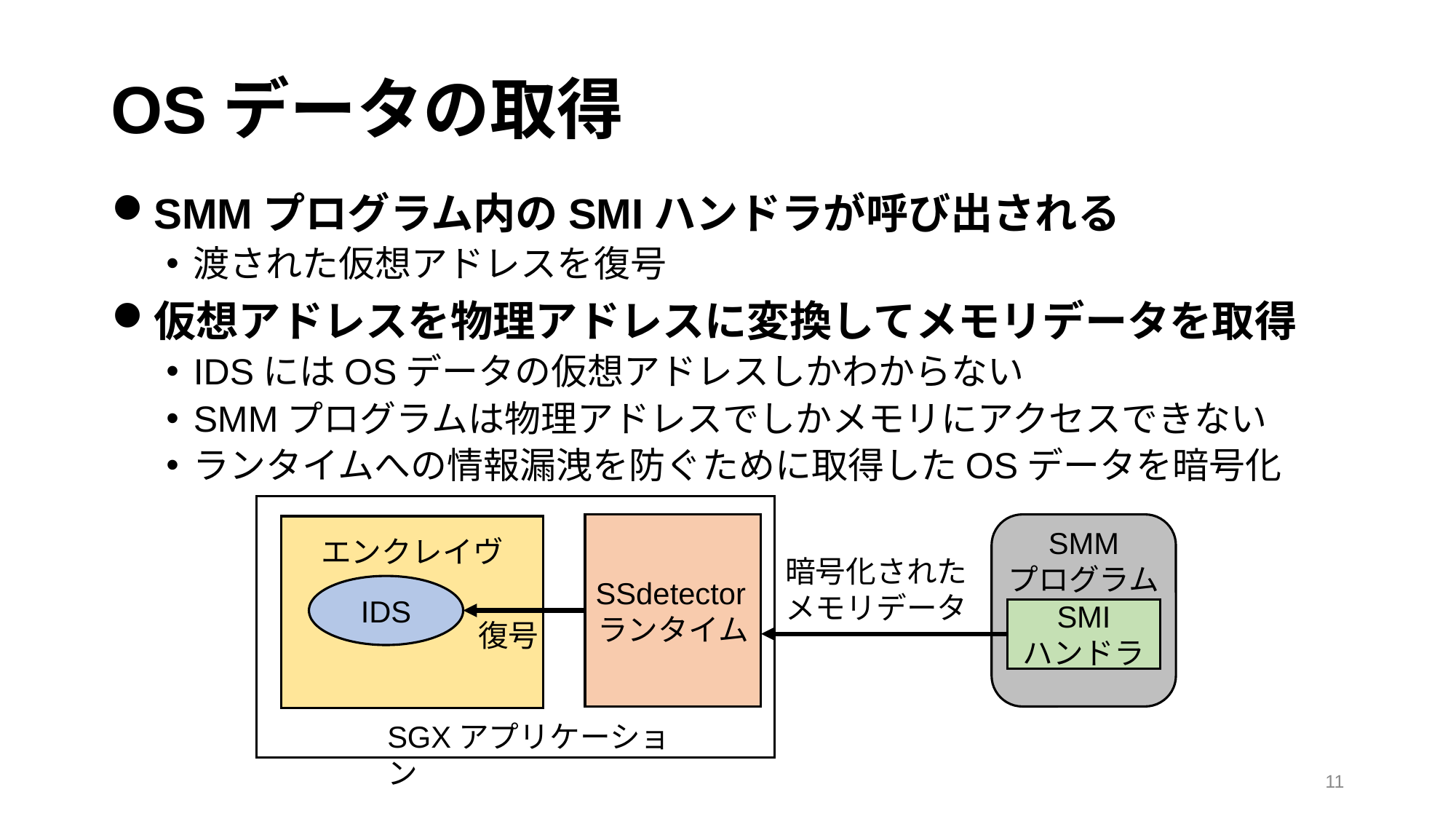

# OSデータの取得
SMMプログラム内のSMIハンドラが呼び出される
渡された仮想アドレスを復号
仮想アドレスを物理アドレスに変換してメモリデータを取得
IDSにはOSデータの仮想アドレスしかわからない
SMMプログラムは物理アドレスでしかメモリにアクセスできない
ランタイムへの情報漏洩を防ぐために取得したOSデータを暗号化

SSdetectorランタイム

SMM
プログラム
エンクレイヴ
暗号化されたメモリデータ
IDS
SMI
ハンドラ
復号
SGXアプリケーション
11